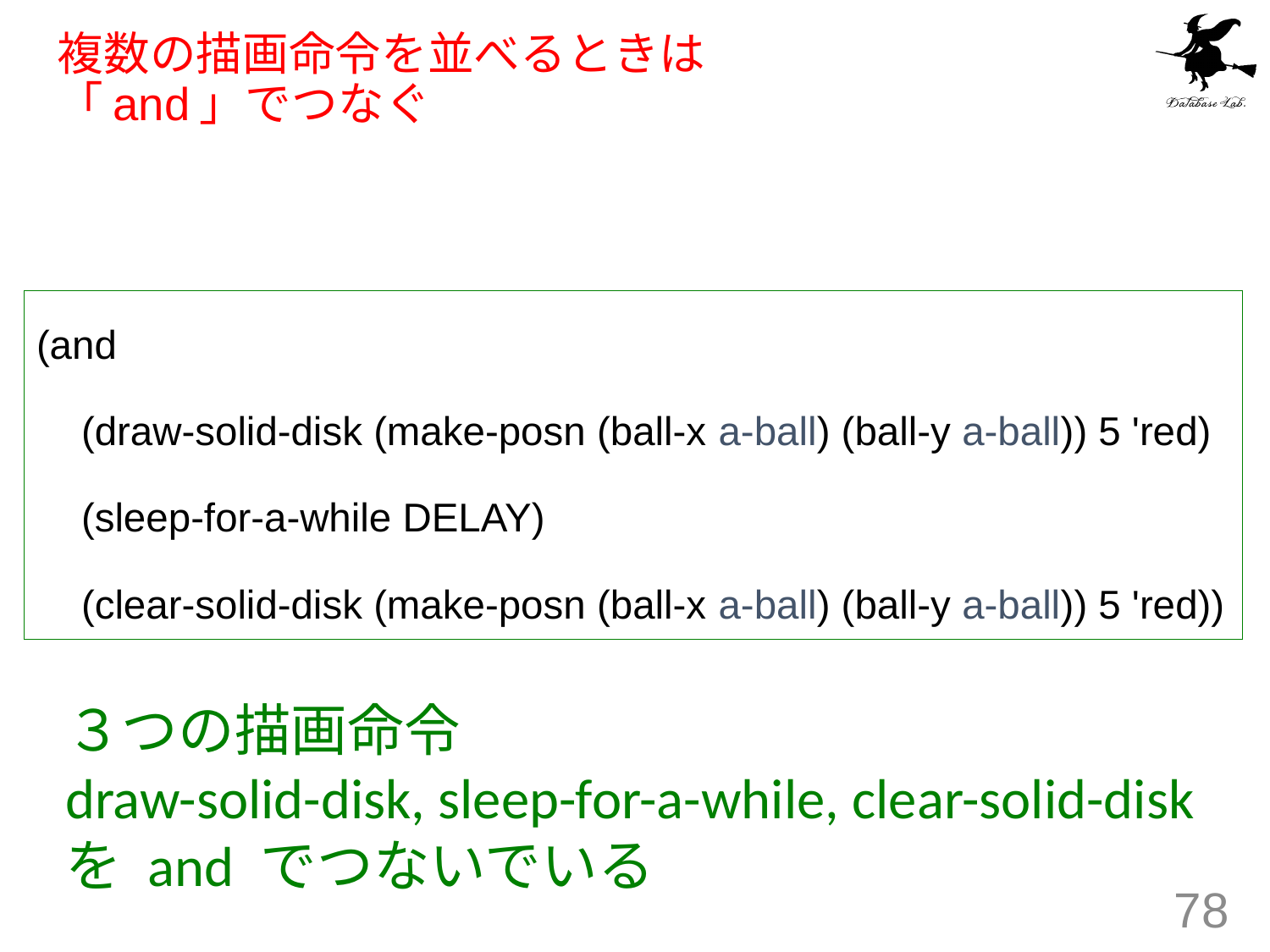

# 複数の描画命令を並べるときは 「and」でつなぐ
(and
    (draw-solid-disk (make-posn (ball-x a-ball) (ball-y a-ball)) 5 'red)
    (sleep-for-a-while DELAY)
    (clear-solid-disk (make-posn (ball-x a-ball) (ball-y a-ball)) 5 'red))

３つの描画命令
draw-solid-disk, sleep-for-a-while, clear-solid-disk
を and でつないでいる
78